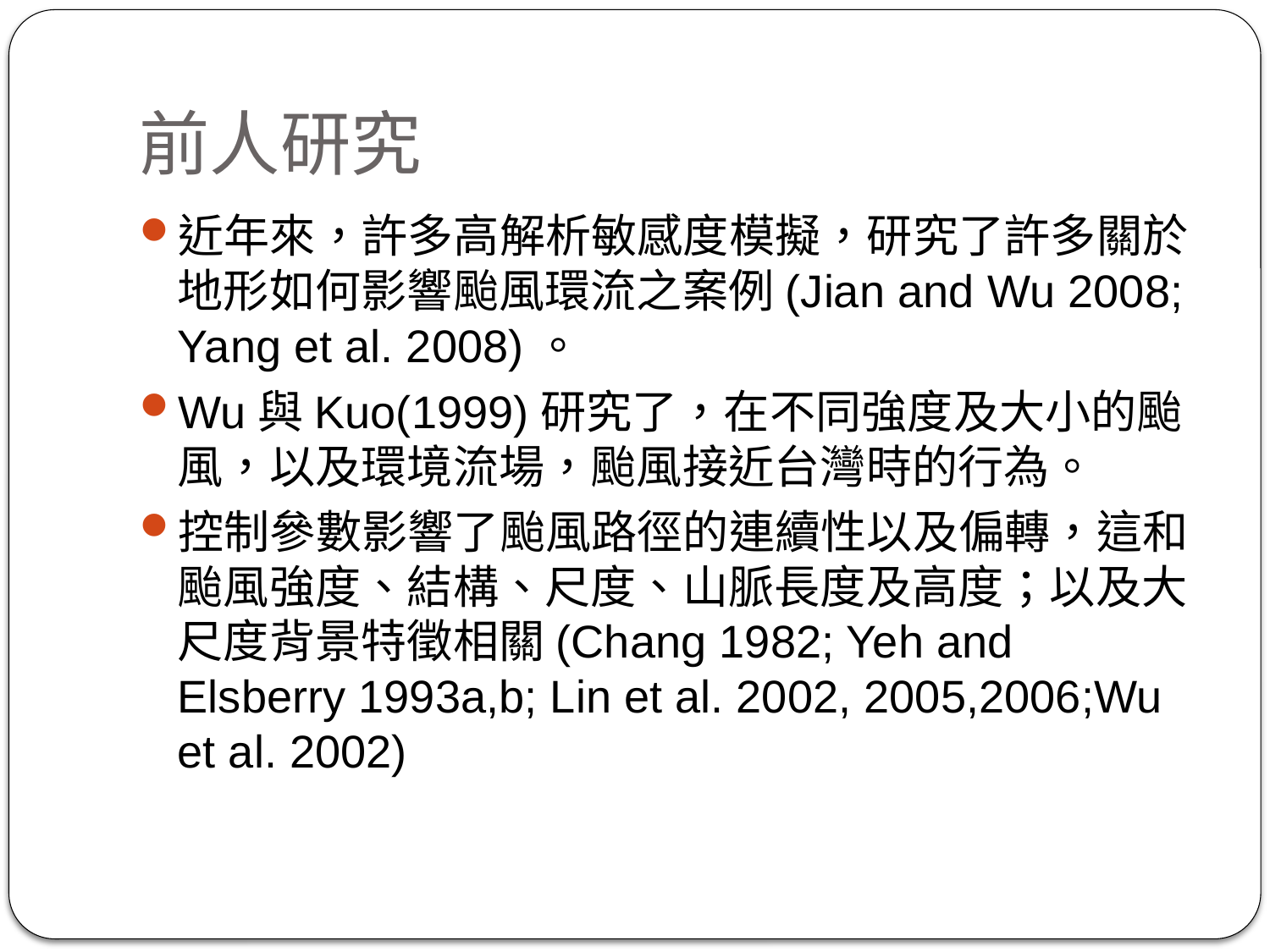

# 前人研究
近年來，許多高解析敏感度模擬，研究了許多關於地形如何影響颱風環流之案例(Jian and Wu 2008; Yang et al. 2008)。
Wu與Kuo(1999)研究了，在不同強度及大小的颱風，以及環境流場，颱風接近台灣時的行為。
控制參數影響了颱風路徑的連續性以及偏轉，這和颱風強度、結構、尺度、山脈長度及高度；以及大尺度背景特徵相關(Chang 1982; Yeh and Elsberry 1993a,b; Lin et al. 2002, 2005,2006;Wu et al. 2002)